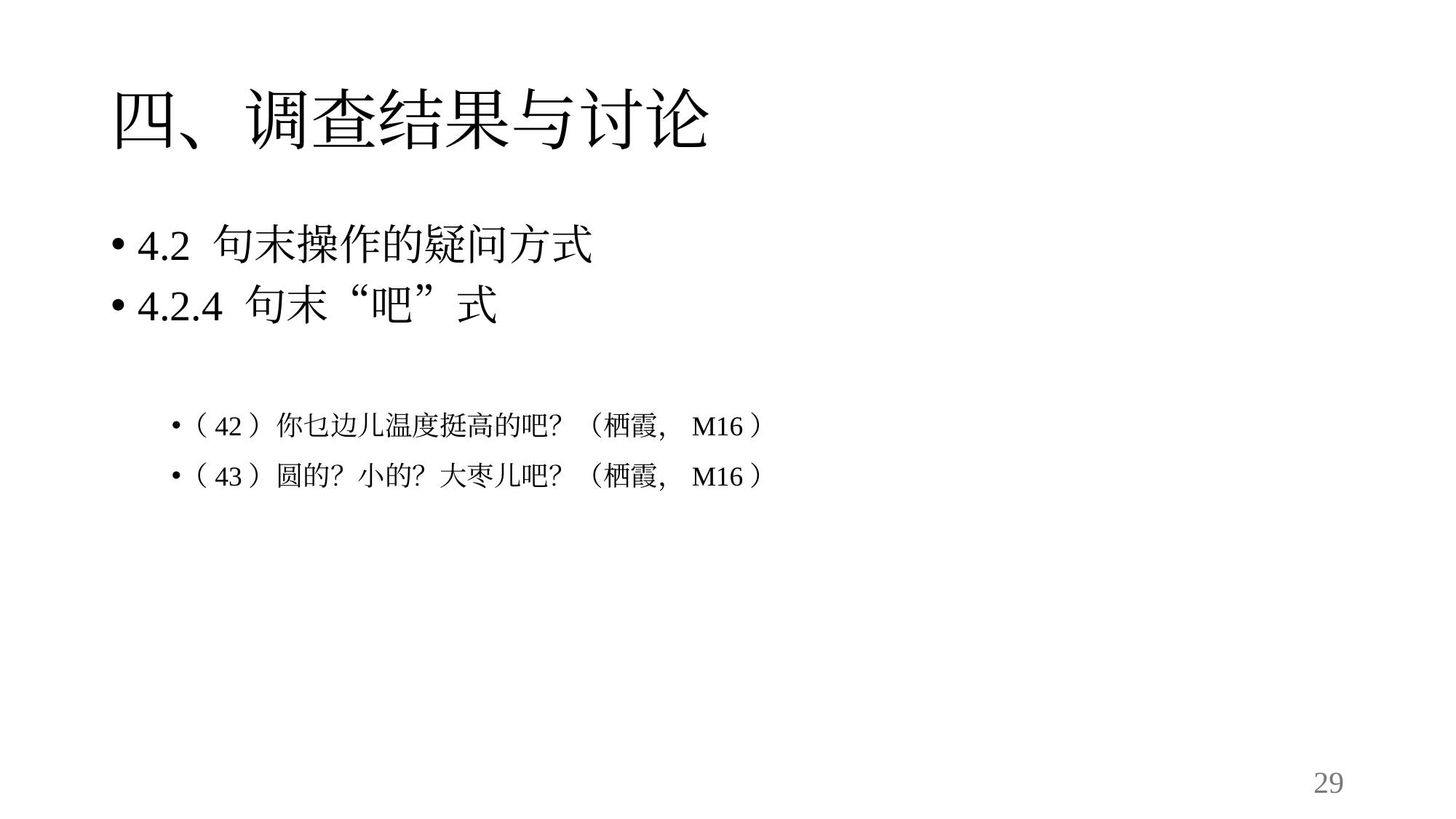

# 四、调查结果与讨论
4.2 句末操作的疑问方式
4.2.4 句末“吧”式

（42）你乜边儿温度挺高的吧？（栖霞，M16）
（43）圆的？小的？大枣儿吧？（栖霞，M16）

29